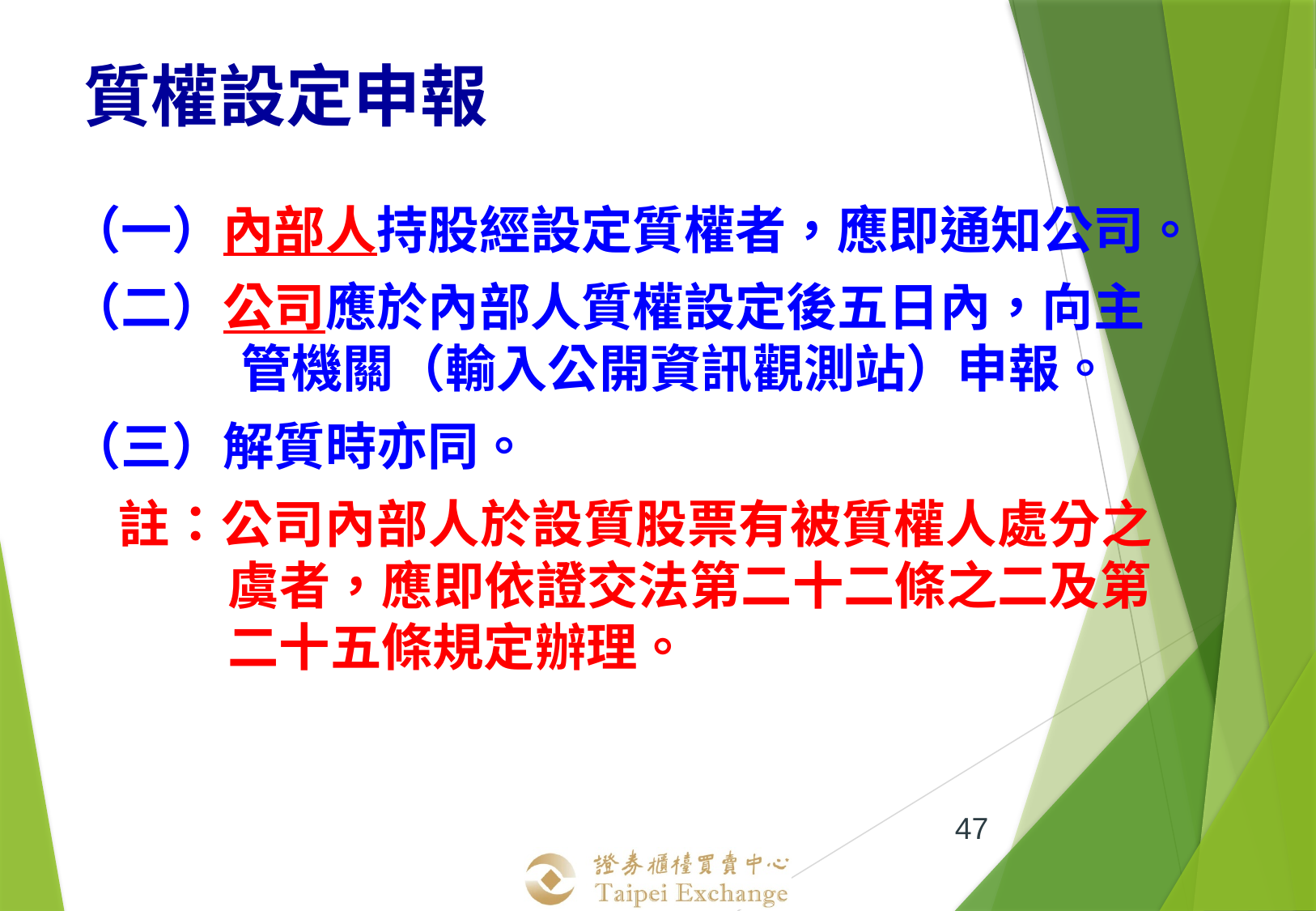

質權設定申報
（一）內部人持股經設定質權者，應即通知公司。
（二）公司應於內部人質權設定後五日內，向主管機關（輸入公開資訊觀測站）申報。
（三）解質時亦同。
註：公司內部人於設質股票有被質權人處分之虞者，應即依證交法第二十二條之二及第二十五條規定辦理。
47